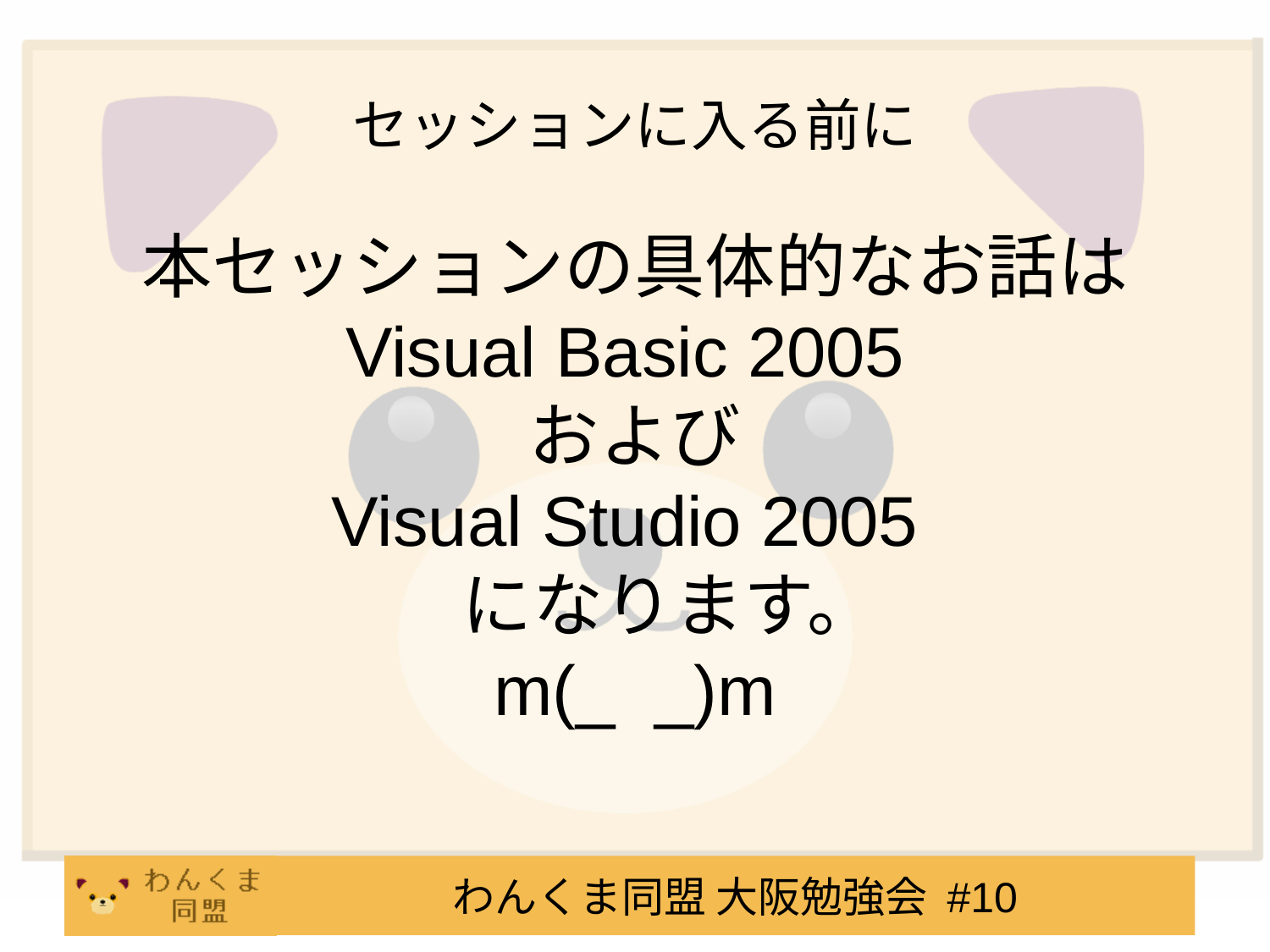

# セッションに入る前に
本セッションの具体的なお話は Visual Basic 2005
および
Visual Studio 2005
　になります。
m(_  _)m